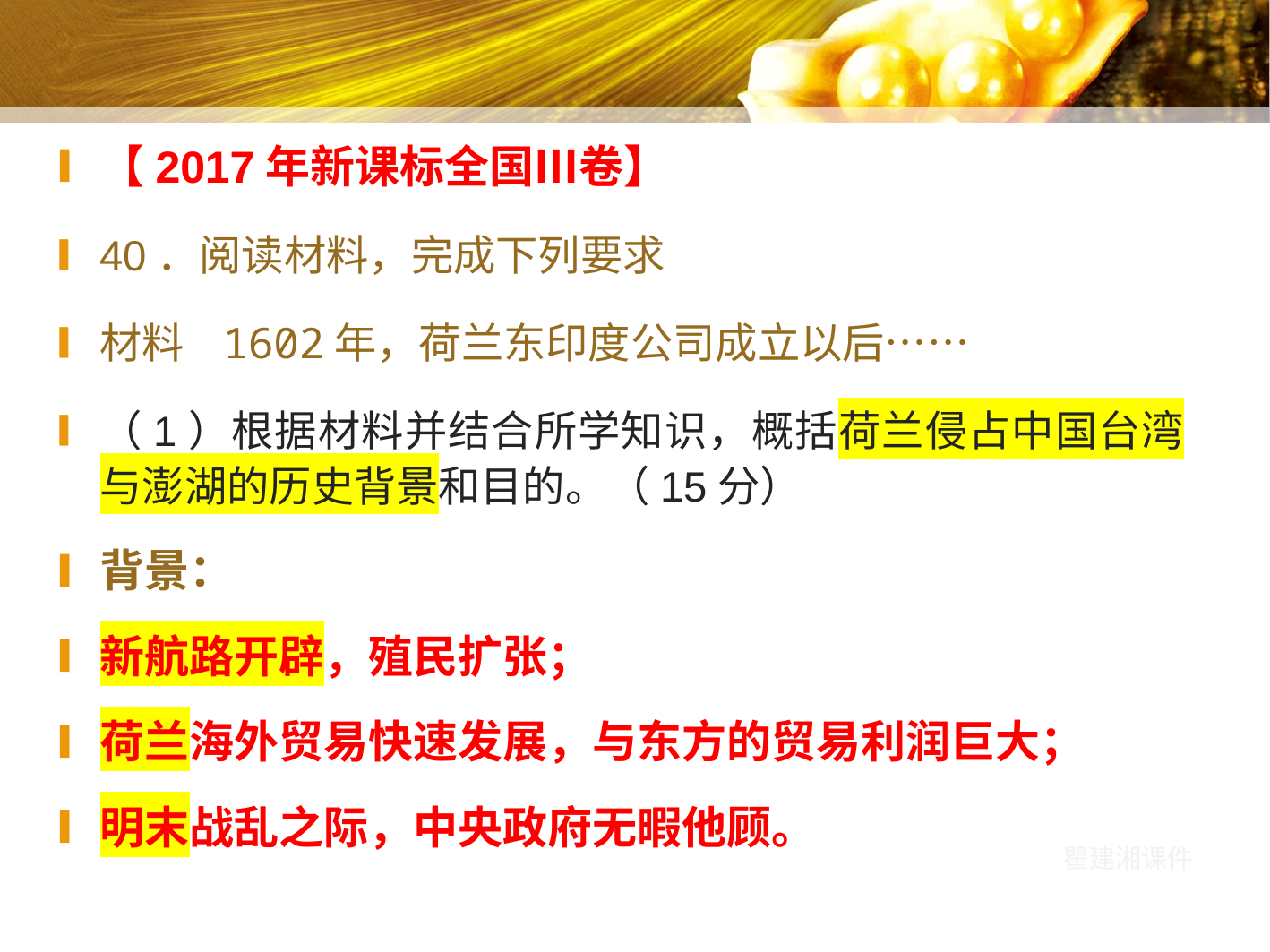

#
【2017年新课标全国Ⅲ卷】
40．阅读材料，完成下列要求
材料   1602年，荷兰东印度公司成立以后……
（1）根据材料并结合所学知识，概括荷兰侵占中国台湾与澎湖的历史背景和目的。（15分）
背景：
新航路开辟，殖民扩张；
荷兰海外贸易快速发展，与东方的贸易利润巨大；
明末战乱之际，中央政府无暇他顾。